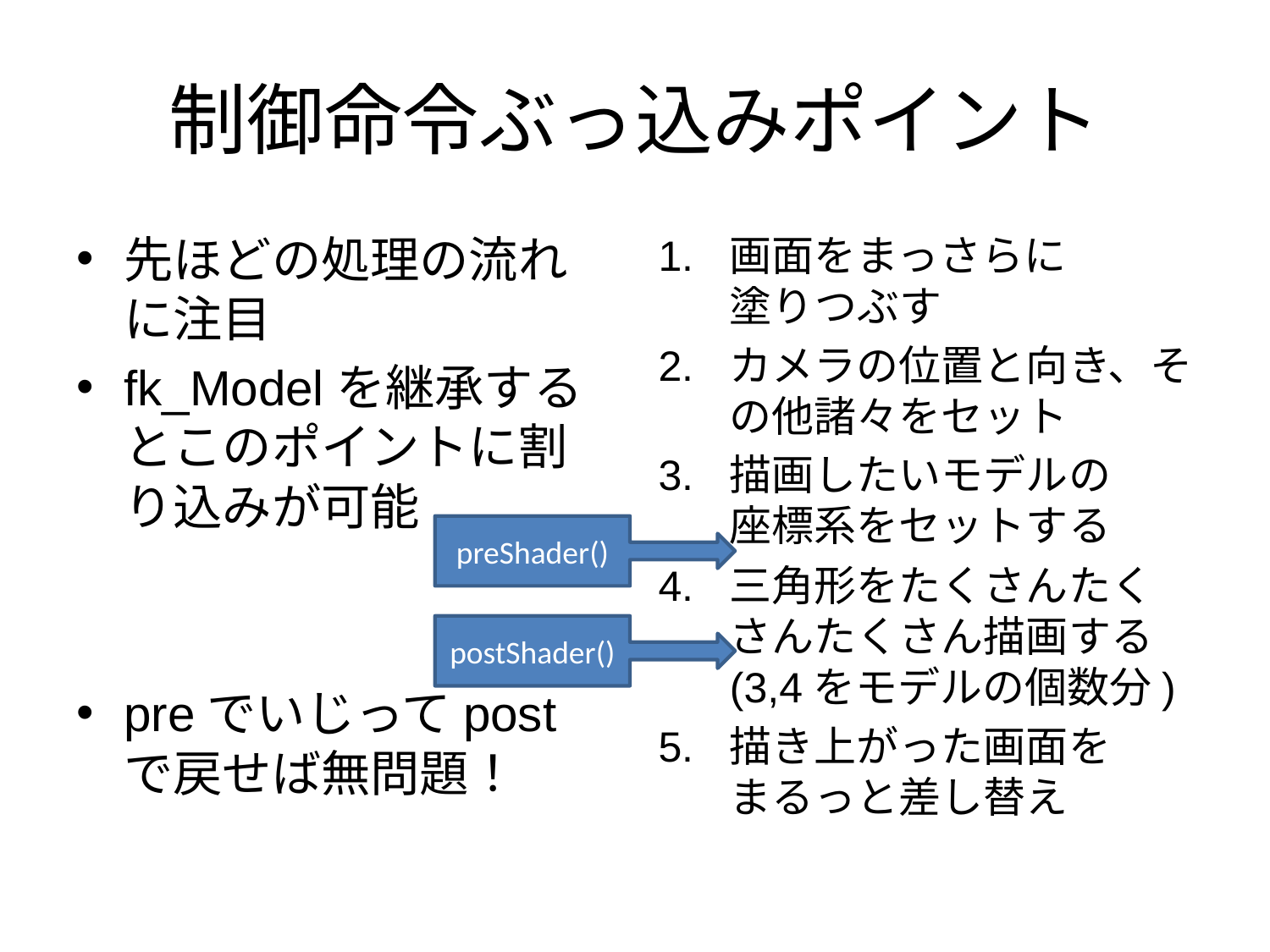

# 制御命令ぶっ込みポイント
先ほどの処理の流れに注目
fk_Modelを継承するとこのポイントに割り込みが可能

preでいじってpostで戻せば無問題！
画面をまっさらに
塗りつぶす
カメラの位置と向き、その他諸々をセット
描画したいモデルの
座標系をセットする
三角形をたくさんたくさんたくさん描画する
(3,4をモデルの個数分)
描き上がった画面を
まるっと差し替え
preShader()
postShader()